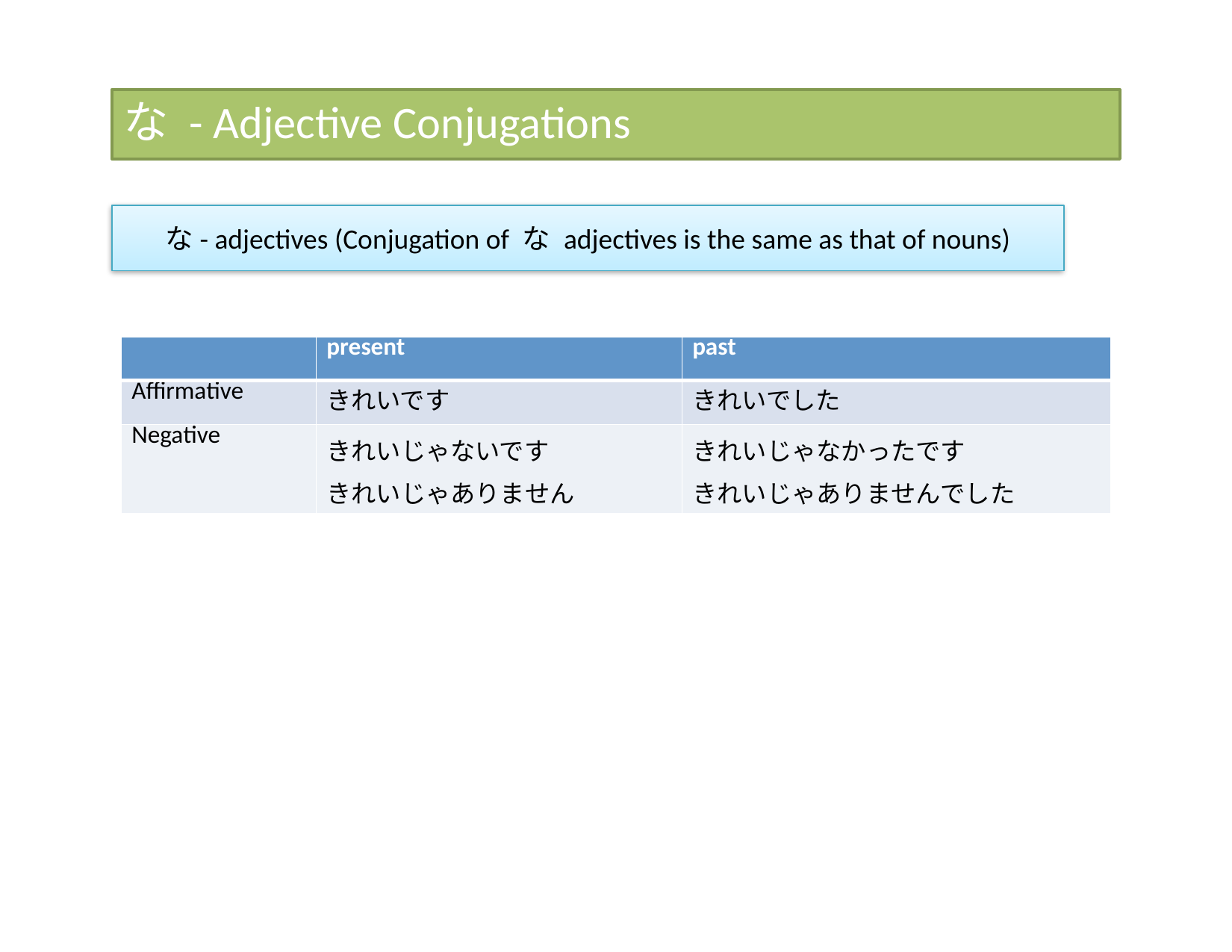

# な - Adjective Conjugations
な- adjectives (Conjugation of な adjectives is the same as that of nouns)
|  | present | past |
| --- | --- | --- |
| Aﬃrmative | きれいです | きれいでした |
| Negative | きれいじゃないです きれいじゃありません | きれいじゃなかったです きれいじゃありませんでした |